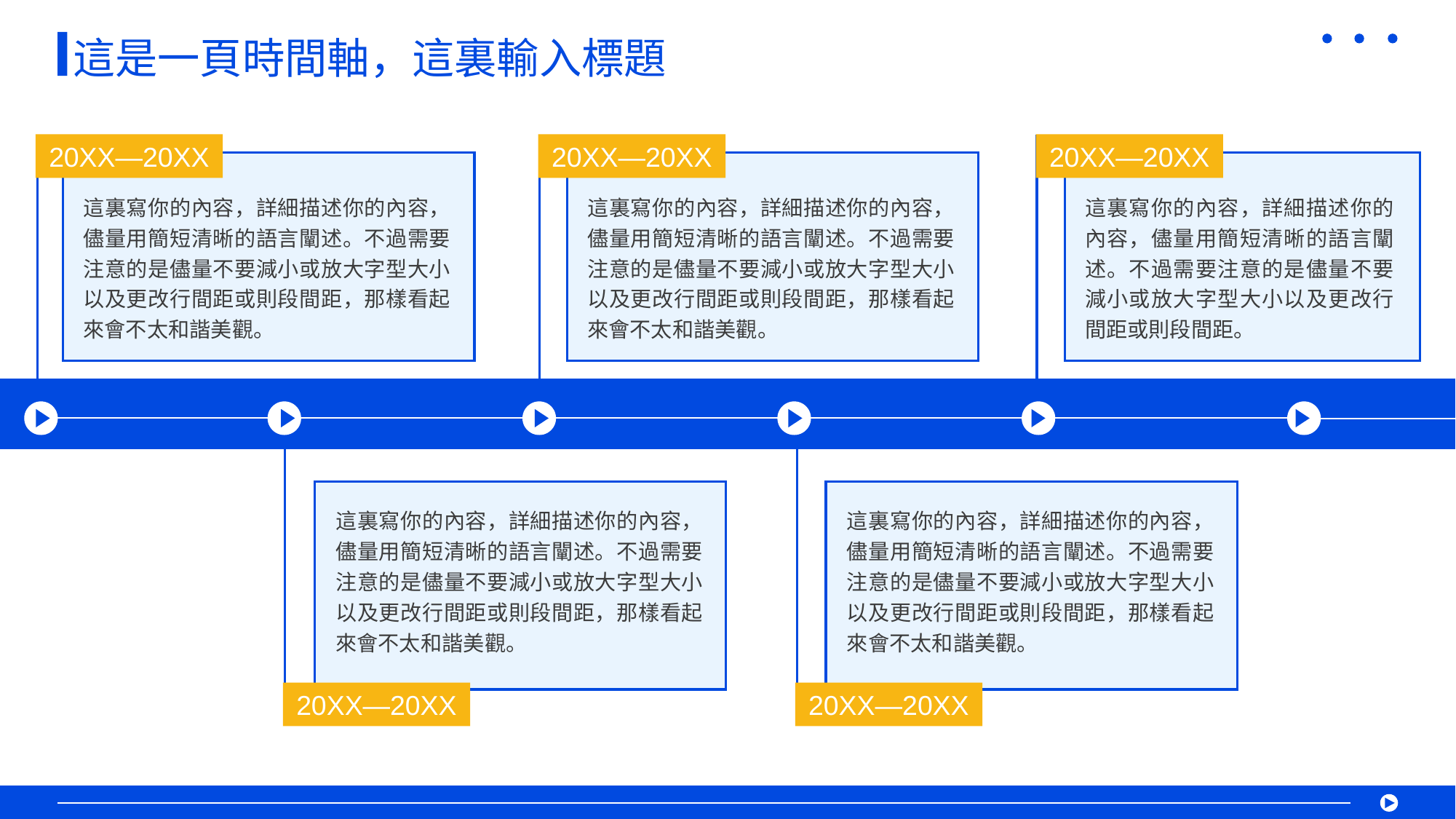

這是一頁時間軸，這裏輸入標題
20XX—20XX
20XX—20XX
20XX—20XX

這裏寫你的內容，詳細描述你的內容，儘量用簡短清晰的語言闡述。不過需要注意的是儘量不要減小或放大字型大小以及更改行間距或則段間距，那樣看起來會不太和諧美觀。
這裏寫你的內容，詳細描述你的內容，儘量用簡短清晰的語言闡述。不過需要注意的是儘量不要減小或放大字型大小以及更改行間距或則段間距，那樣看起來會不太和諧美觀。
這裏寫你的內容，詳細描述你的內容，儘量用簡短清晰的語言闡述。不過需要注意的是儘量不要減小或放大字型大小以及更改行間距或則段間距。

這裏寫你的內容，詳細描述你的內容，儘量用簡短清晰的語言闡述。不過需要注意的是儘量不要減小或放大字型大小以及更改行間距或則段間距，那樣看起來會不太和諧美觀。
這裏寫你的內容，詳細描述你的內容，儘量用簡短清晰的語言闡述。不過需要注意的是儘量不要減小或放大字型大小以及更改行間距或則段間距，那樣看起來會不太和諧美觀。
20XX—20XX
20XX—20XX